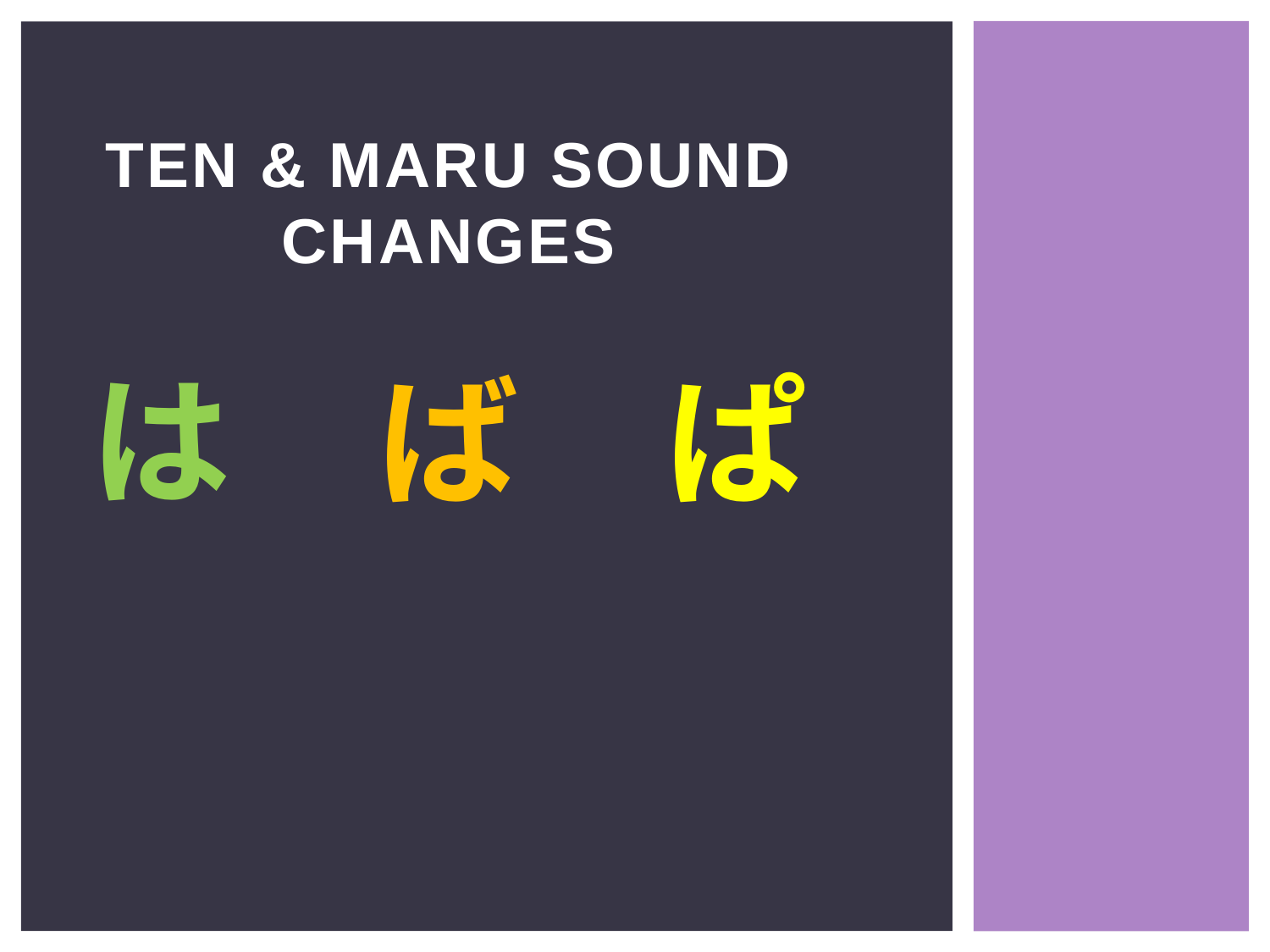

# Ten & Maru Sound Changes は　ば　ぱ